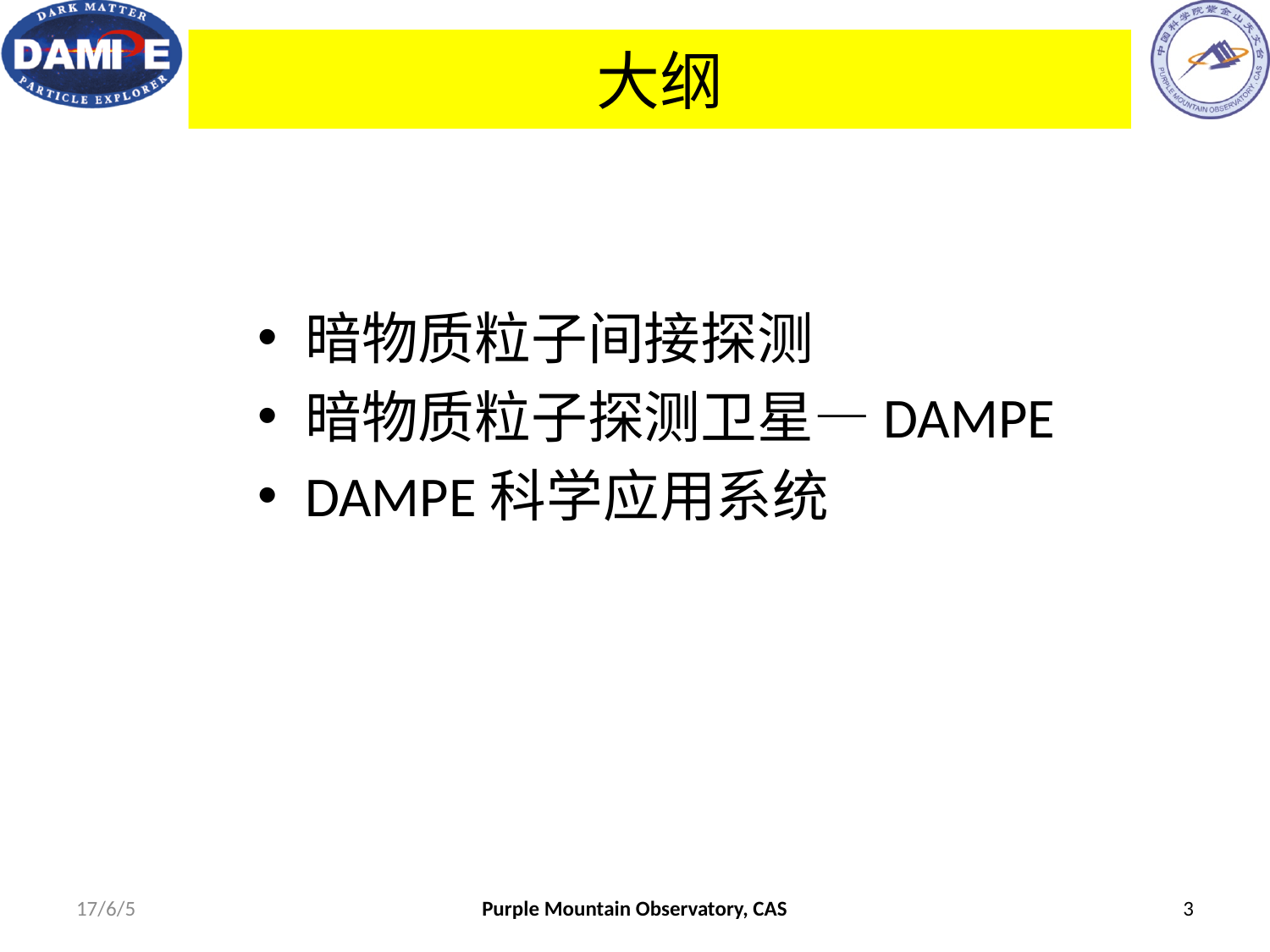

# 大纲
暗物质粒子间接探测
暗物质粒子探测卫星—DAMPE
DAMPE科学应用系统
17/6/5
Purple Mountain Observatory, CAS
3